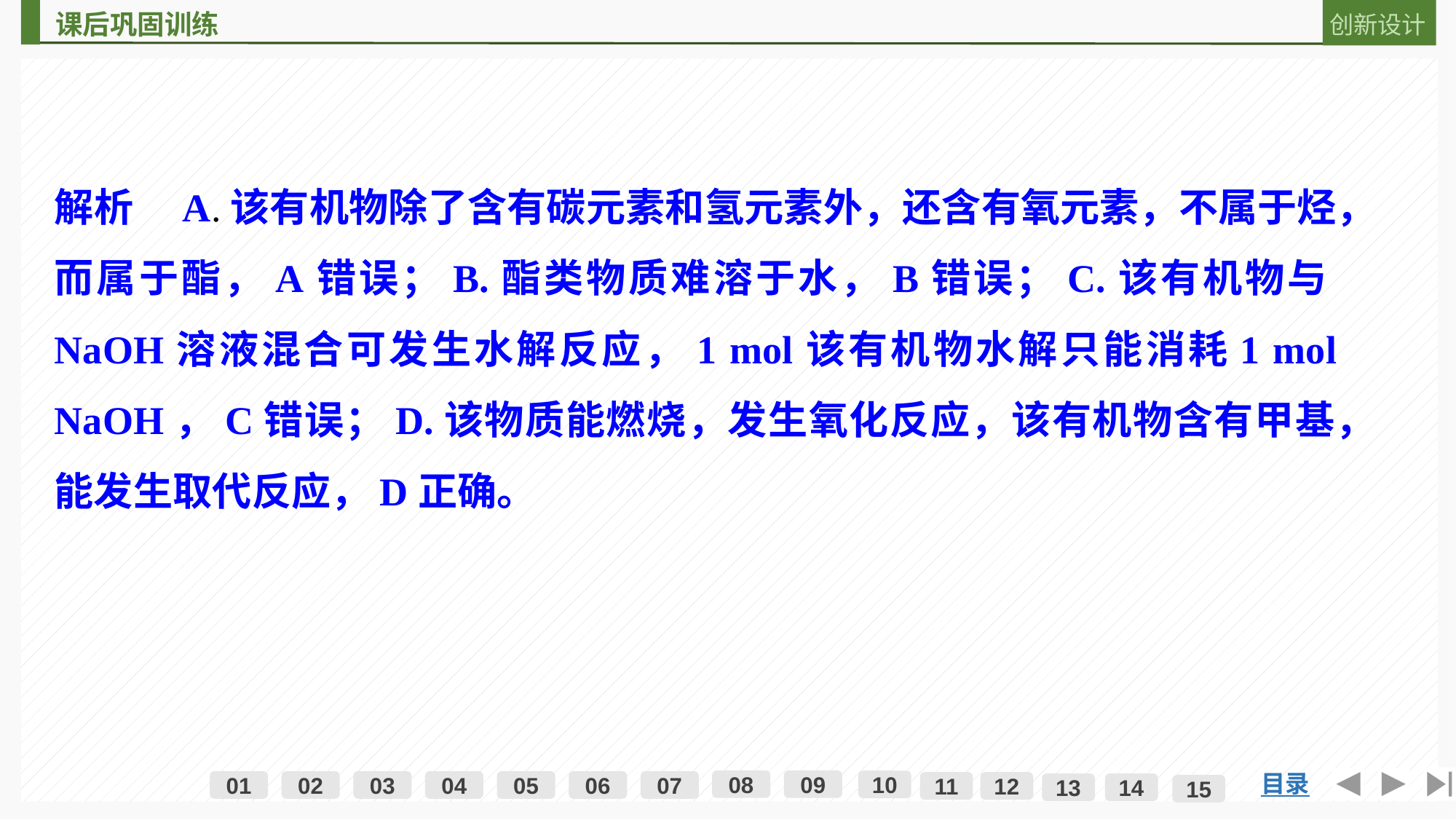

解析　A.该有机物除了含有碳元素和氢元素外，还含有氧元素，不属于烃，而属于酯，A错误；B.酯类物质难溶于水，B错误；C.该有机物与NaOH溶液混合可发生水解反应，1 mol该有机物水解只能消耗1 mol NaOH，C错误；D.该物质能燃烧，发生氧化反应，该有机物含有甲基，能发生取代反应，D正确。